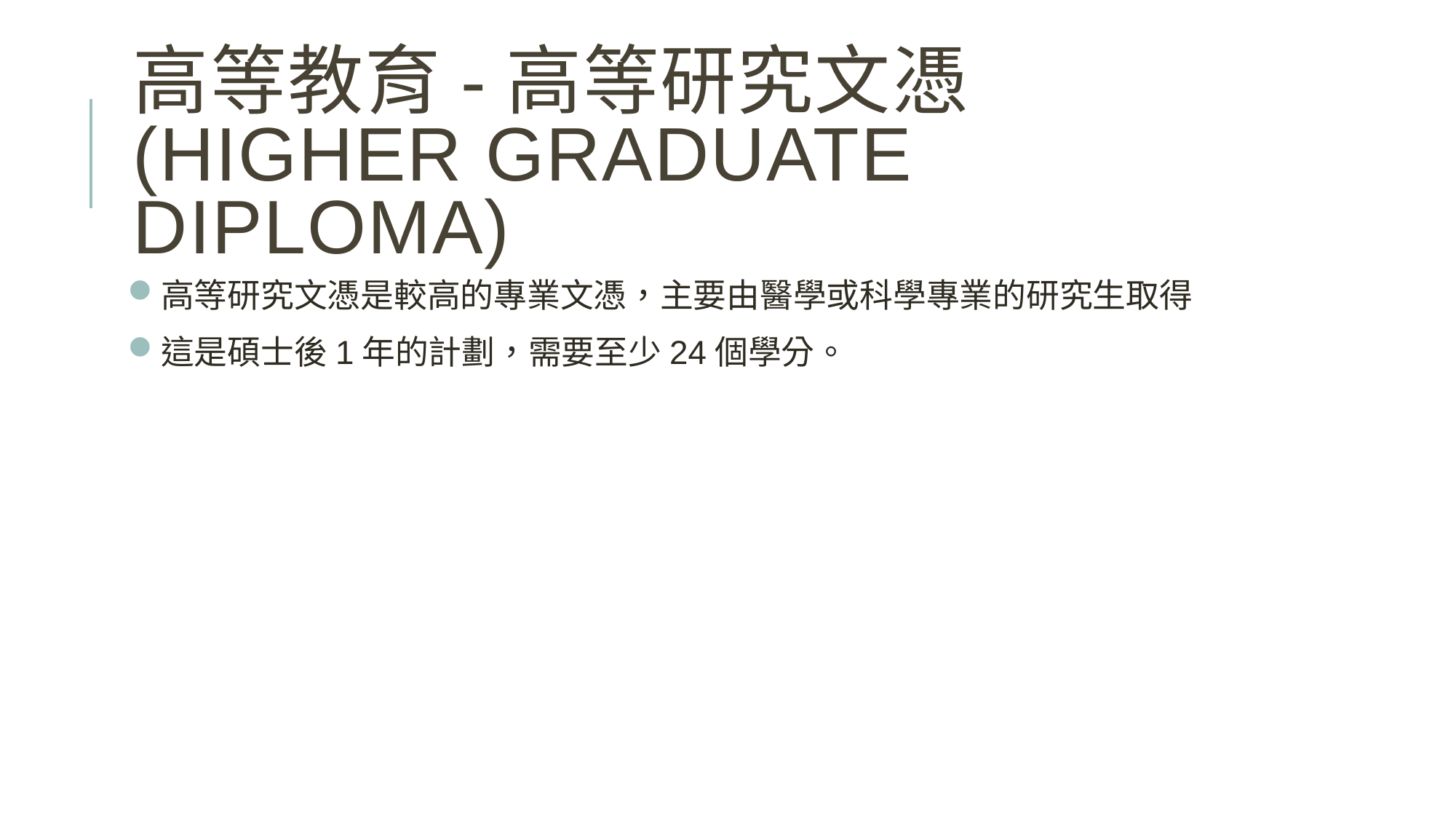

# 高等教育-高等研究文憑 (Higher Graduate Diploma)
高等研究文憑是較高的專業文憑，主要由醫學或科學專業的研究生取得
這是碩士後1年的計劃，需要至少24個學分。